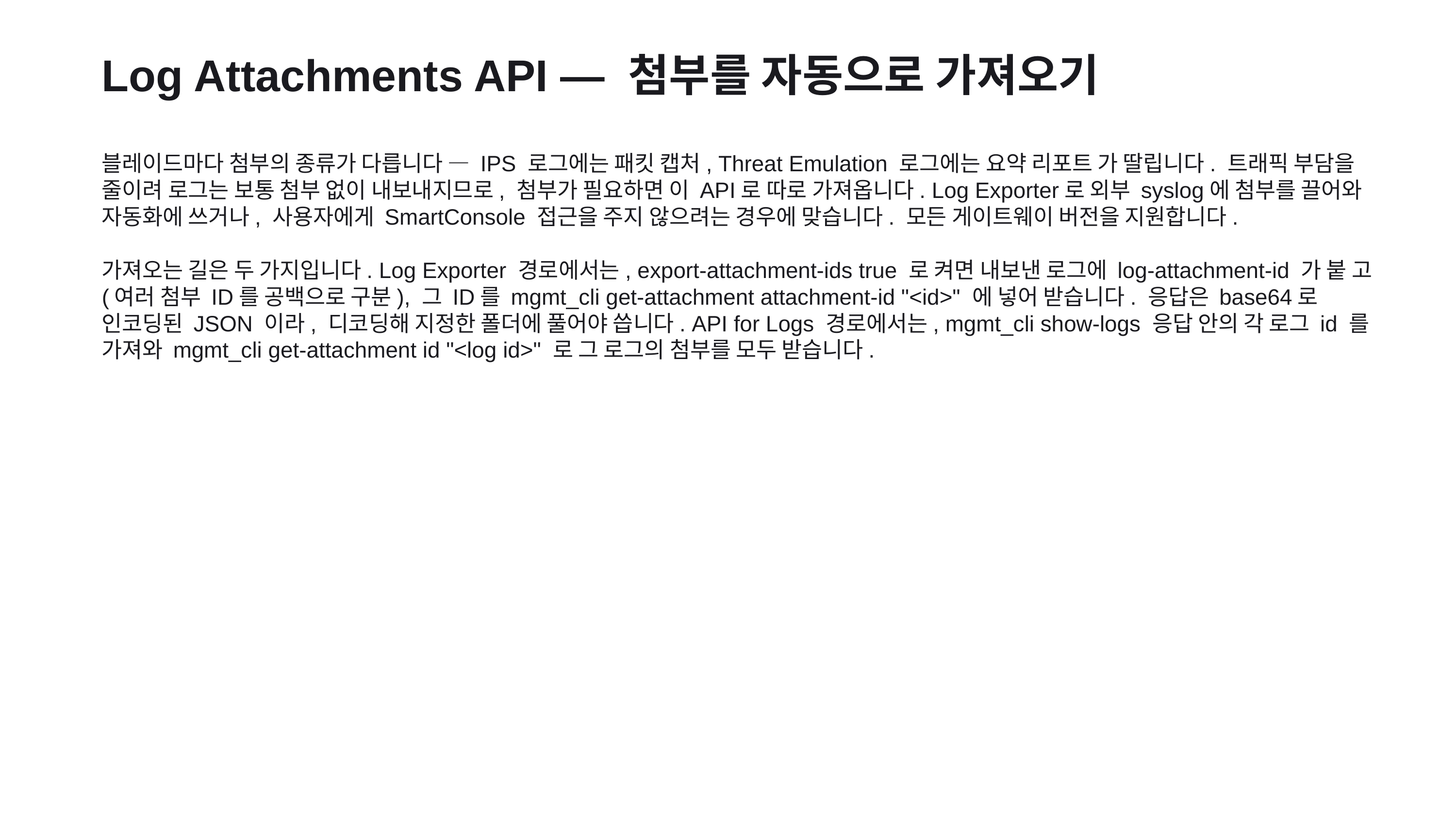

Log Attachments API — 첨부를 자동으로 가져오기
블레이드마다 첨부의 종류가 다릅니다 — IPS 로그에는 패킷 캡처, Threat Emulation 로그에는 요약 리포트 가 딸립니다. 트래픽 부담을 줄이려 로그는 보통 첨부 없이 내보내지므로, 첨부가 필요하면 이 API로 따로 가져옵니다. Log Exporter로 외부 syslog에 첨부를 끌어와 자동화에 쓰거나, 사용자에게 SmartConsole 접근을 주지 않으려는 경우에 맞습니다. 모든 게이트웨이 버전을 지원합니다.

가져오는 길은 두 가지입니다. Log Exporter 경로에서는, export-attachment-ids true 로 켜면 내보낸 로그에 log-attachment-id 가 붙 고(여러 첨부 ID를 공백으로 구분), 그 ID를 mgmt_cli get-attachment attachment-id "<id>" 에 넣어 받습니다. 응답은 base64로 인코딩된 JSON 이라, 디코딩해 지정한 폴더에 풀어야 씁니다. API for Logs 경로에서는, mgmt_cli show-logs 응답 안의 각 로그 id 를 가져와 mgmt_cli get-attachment id "<log id>" 로 그 로그의 첨부를 모두 받습니다.